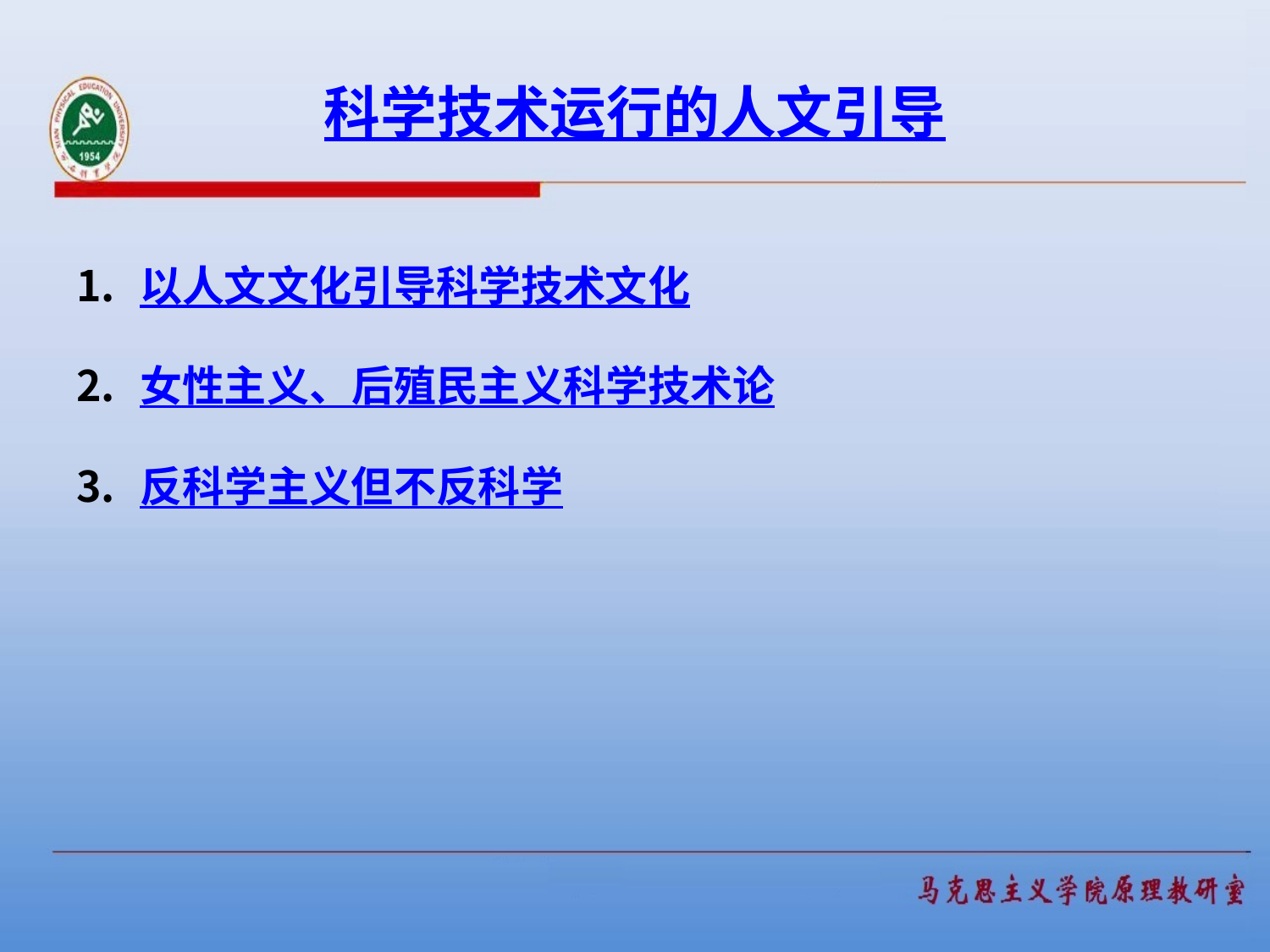

# 科学技术运行的人文引导
以人文文化引导科学技术文化
女性主义、后殖民主义科学技术论
反科学主义但不反科学